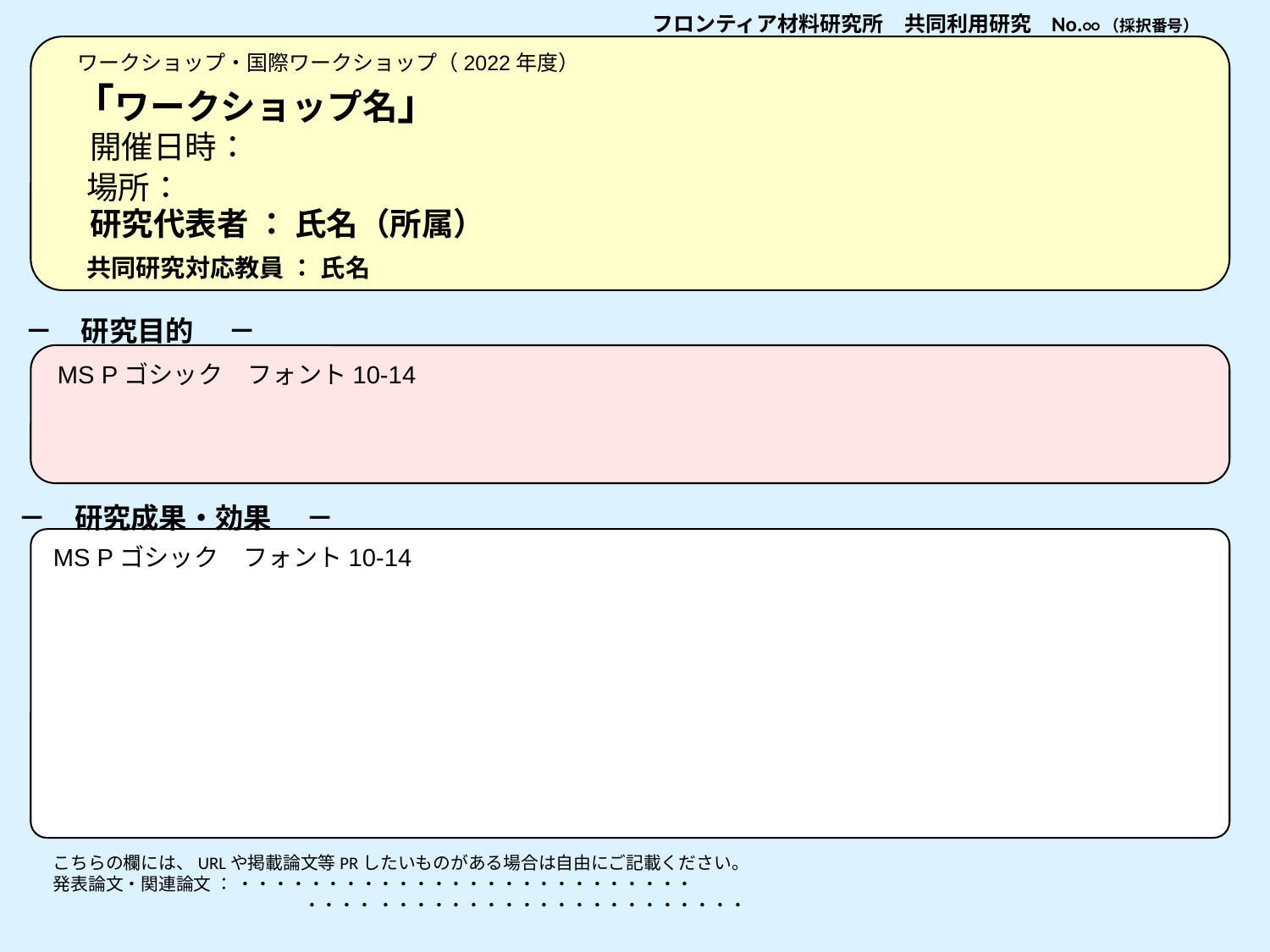

フロンティア材料研究所　共同利用研究　No.○○（採択番号）

ワークショップ・国際ワークショップ（2022年度）
# 「ワークショップ名」 　開催日時： 　 場所： 　研究代表者 ： 氏名（所属）　 　 共同研究対応教員 ： 氏名
－　研究目的 　－

MS Pゴシック　フォント10-14
－　研究成果・効果 　－

MS Pゴシック　フォント10-14
こちらの欄には、URLや掲載論文等PRしたいものがある場合は自由にご記載ください。
発表論文・関連論文 ： ・・・・・・・・・・・・・・・・・・・・・・・・・・
　　　　　　　　　　　　　　 ・・・・ ・・・・・・・・・・・・・・・・・・・・・